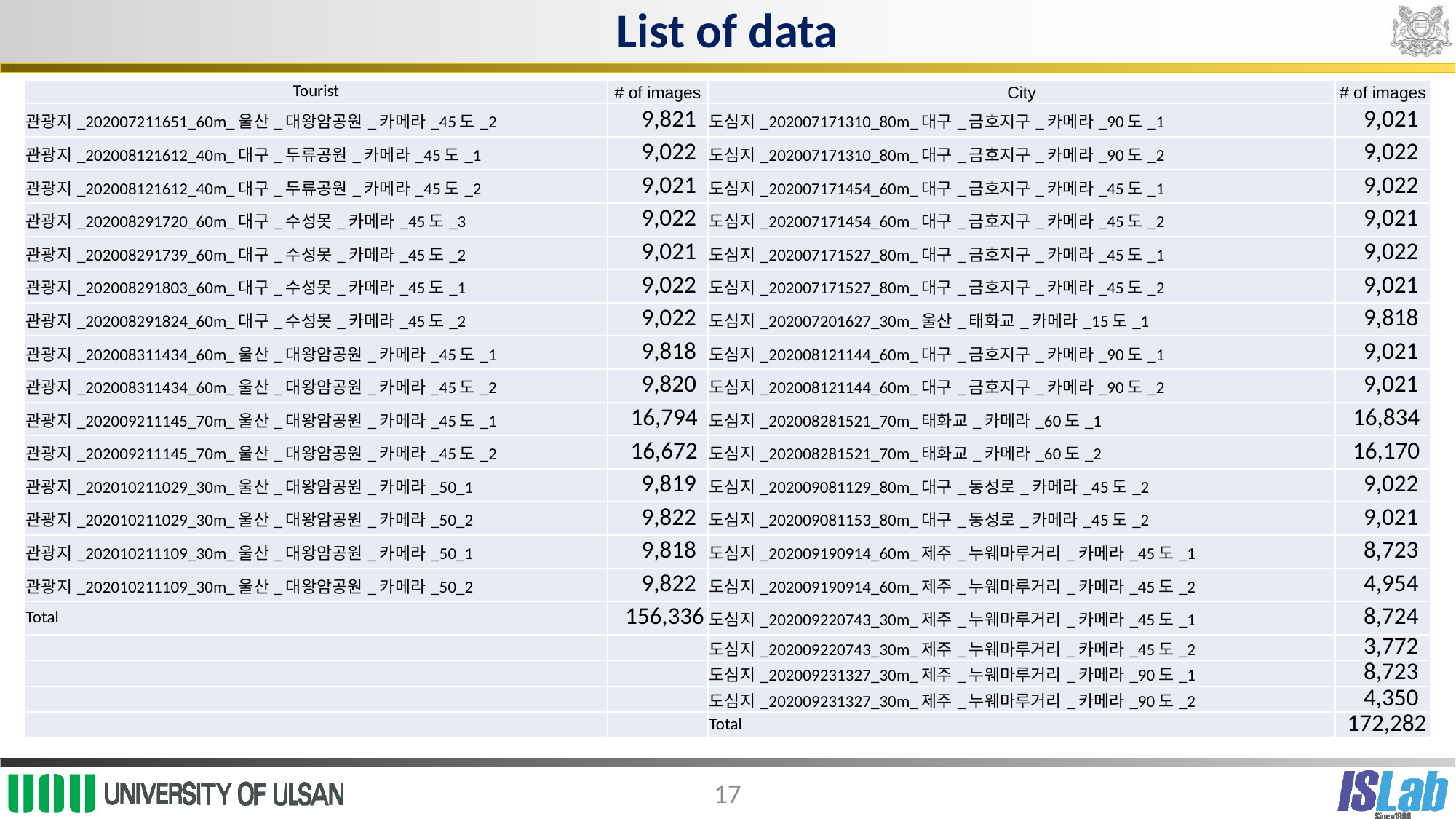

# List of data
| Tourist | # of images | City | # of images |
| --- | --- | --- | --- |
| 관광지\_202007211651\_60m\_울산\_대왕암공원\_카메라\_45도\_2 | 9,821 | 도심지\_202007171310\_80m\_대구\_금호지구\_카메라\_90도\_1 | 9,021 |
| 관광지\_202008121612\_40m\_대구\_두류공원\_카메라\_45도\_1 | 9,022 | 도심지\_202007171310\_80m\_대구\_금호지구\_카메라\_90도\_2 | 9,022 |
| 관광지\_202008121612\_40m\_대구\_두류공원\_카메라\_45도\_2 | 9,021 | 도심지\_202007171454\_60m\_대구\_금호지구\_카메라\_45도\_1 | 9,022 |
| 관광지\_202008291720\_60m\_대구\_수성못\_카메라\_45도\_3 | 9,022 | 도심지\_202007171454\_60m\_대구\_금호지구\_카메라\_45도\_2 | 9,021 |
| 관광지\_202008291739\_60m\_대구\_수성못\_카메라\_45도\_2 | 9,021 | 도심지\_202007171527\_80m\_대구\_금호지구\_카메라\_45도\_1 | 9,022 |
| 관광지\_202008291803\_60m\_대구\_수성못\_카메라\_45도\_1 | 9,022 | 도심지\_202007171527\_80m\_대구\_금호지구\_카메라\_45도\_2 | 9,021 |
| 관광지\_202008291824\_60m\_대구\_수성못\_카메라\_45도\_2 | 9,022 | 도심지\_202007201627\_30m\_울산\_태화교\_카메라\_15도\_1 | 9,818 |
| 관광지\_202008311434\_60m\_울산\_대왕암공원\_카메라\_45도\_1 | 9,818 | 도심지\_202008121144\_60m\_대구\_금호지구\_카메라\_90도\_1 | 9,021 |
| 관광지\_202008311434\_60m\_울산\_대왕암공원\_카메라\_45도\_2 | 9,820 | 도심지\_202008121144\_60m\_대구\_금호지구\_카메라\_90도\_2 | 9,021 |
| 관광지\_202009211145\_70m\_울산\_대왕암공원\_카메라\_45도\_1 | 16,794 | 도심지\_202008281521\_70m\_태화교\_카메라\_60도\_1 | 16,834 |
| 관광지\_202009211145\_70m\_울산\_대왕암공원\_카메라\_45도\_2 | 16,672 | 도심지\_202008281521\_70m\_태화교\_카메라\_60도\_2 | 16,170 |
| 관광지\_202010211029\_30m\_울산\_대왕암공원\_카메라\_50\_1 | 9,819 | 도심지\_202009081129\_80m\_대구\_동성로\_카메라\_45도\_2 | 9,022 |
| 관광지\_202010211029\_30m\_울산\_대왕암공원\_카메라\_50\_2 | 9,822 | 도심지\_202009081153\_80m\_대구\_동성로\_카메라\_45도\_2 | 9,021 |
| 관광지\_202010211109\_30m\_울산\_대왕암공원\_카메라\_50\_1 | 9,818 | 도심지\_202009190914\_60m\_제주\_누웨마루거리\_카메라\_45도\_1 | 8,723 |
| 관광지\_202010211109\_30m\_울산\_대왕암공원\_카메라\_50\_2 | 9,822 | 도심지\_202009190914\_60m\_제주\_누웨마루거리\_카메라\_45도\_2 | 4,954 |
| Total | 156,336 | 도심지\_202009220743\_30m\_제주\_누웨마루거리\_카메라\_45도\_1 | 8,724 |
|  |  | 도심지\_202009220743\_30m\_제주\_누웨마루거리\_카메라\_45도\_2 | 3,772 |
|  |  | 도심지\_202009231327\_30m\_제주\_누웨마루거리\_카메라\_90도\_1 | 8,723 |
|  |  | 도심지\_202009231327\_30m\_제주\_누웨마루거리\_카메라\_90도\_2 | 4,350 |
|  |  | Total | 172,282 |
17